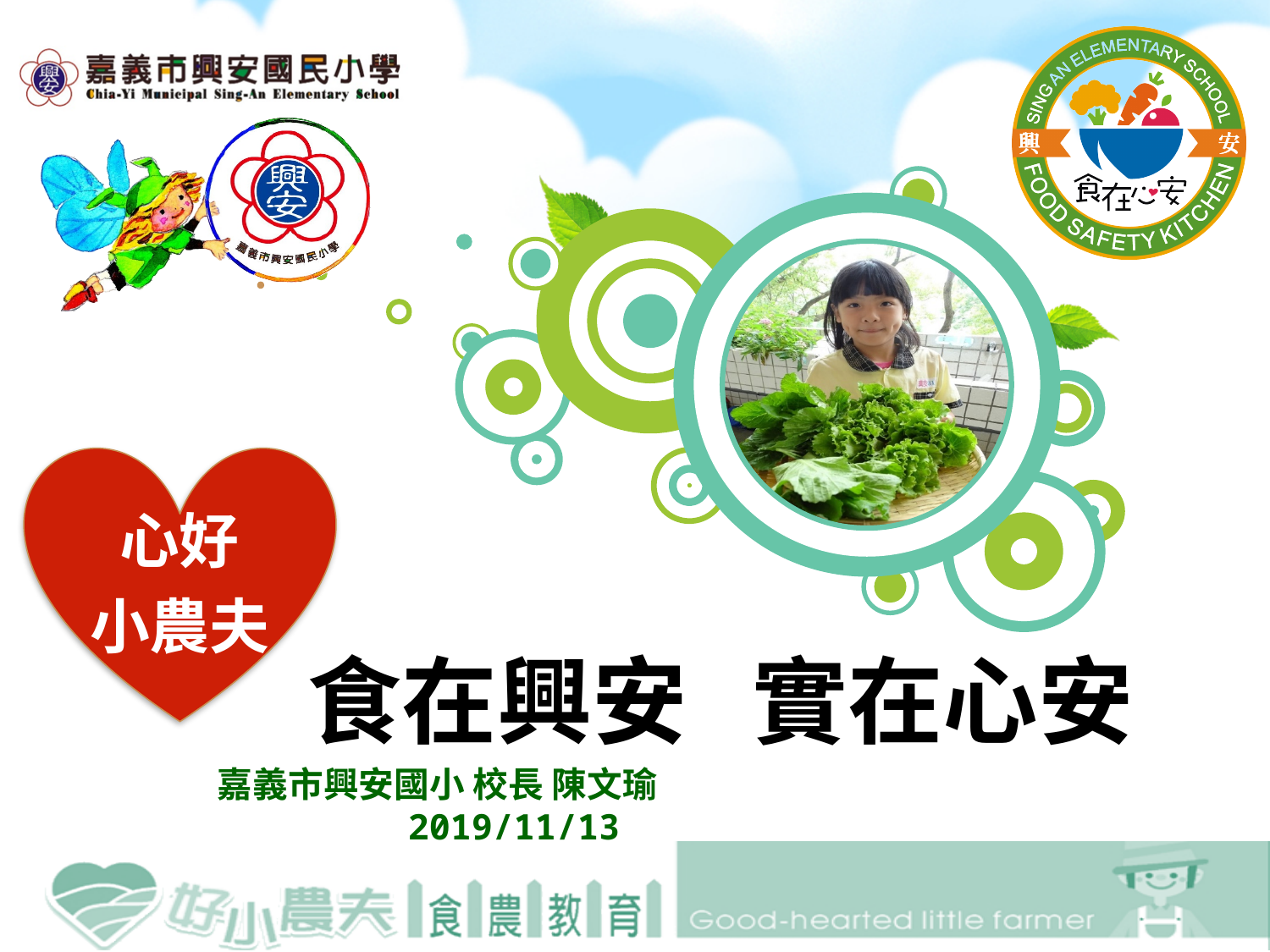

心好
小農夫
# 食在興安   實在心安
嘉義市興安國小 校長 陳文瑜
         2019/11/13